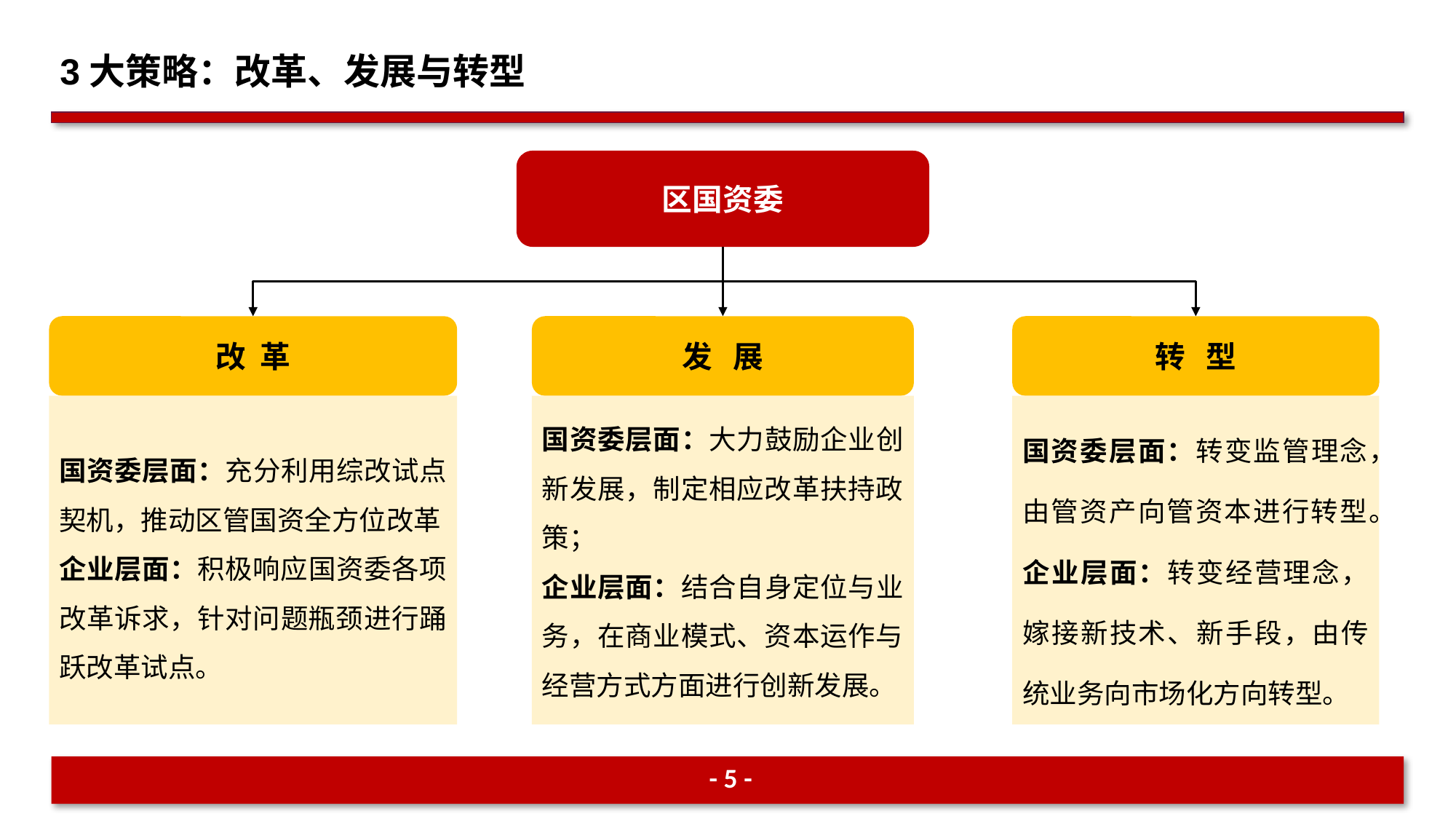

3大策略：改革、发展与转型
区国资委
改  革
国资委层面：充分利用综改试点契机，推动区管国资全方位改革
企业层面：积极响应国资委各项改革诉求，针对问题瓶颈进行踊跃改革试点。
发   展
国资委层面：大力鼓励企业创新发展，制定相应改革扶持政策；
企业层面：结合自身定位与业务，在商业模式、资本运作与经营方式方面进行创新发展。
转   型
国资委层面：转变监管理念，由管资产向管资本进行转型。企业层面：转变经营理念，嫁接新技术、新手段，由传统业务向市场化方向转型。